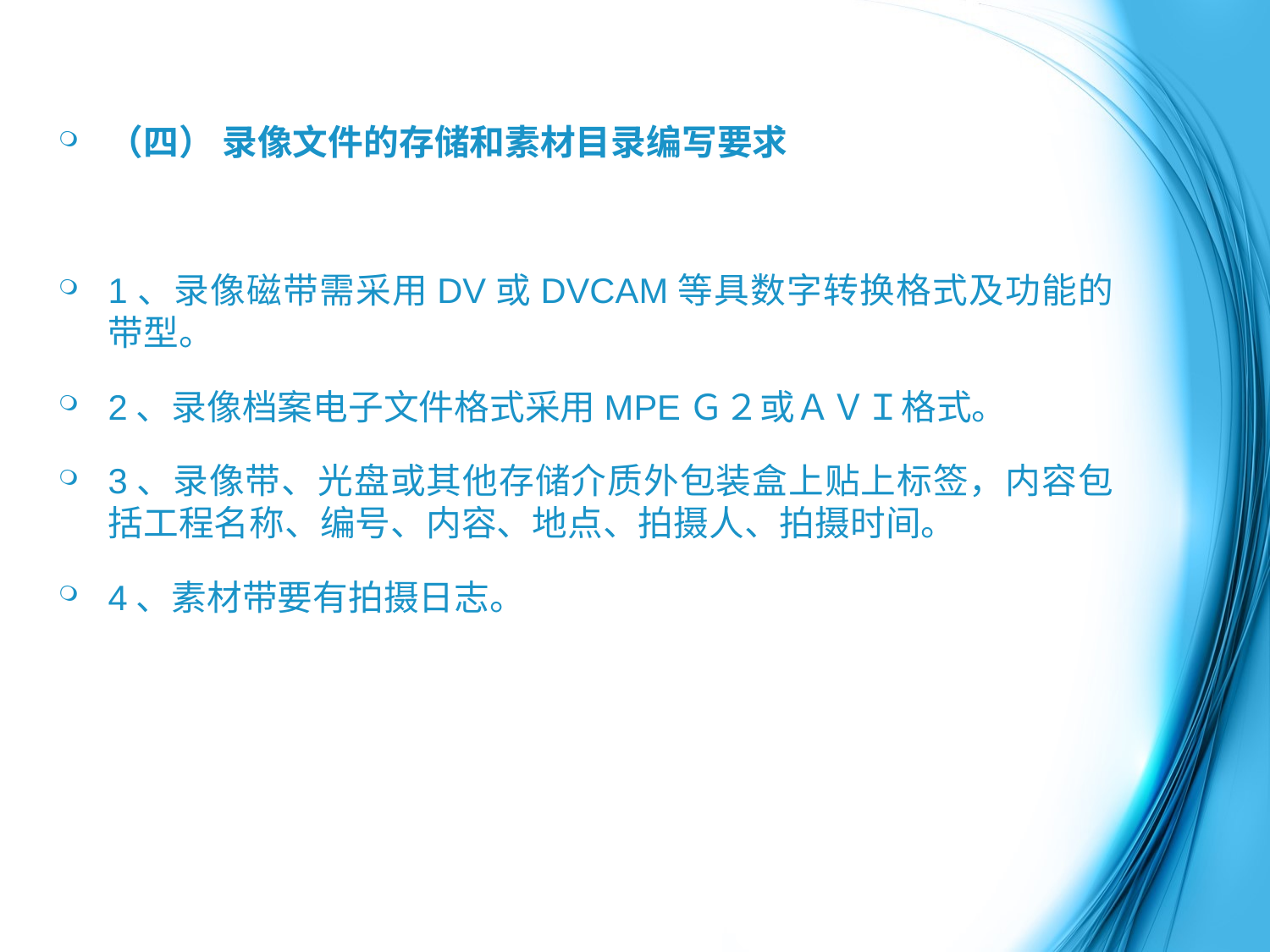

（四） 录像文件的存储和素材目录编写要求

1、录像磁带需采用DV或DVCAM等具数字转换格式及功能的带型。
2、录像档案电子文件格式采用MPEＧ２或ＡＶＩ格式。
3、录像带、光盘或其他存储介质外包装盒上贴上标签，内容包括工程名称、编号、内容、地点、拍摄人、拍摄时间。
4、素材带要有拍摄日志。